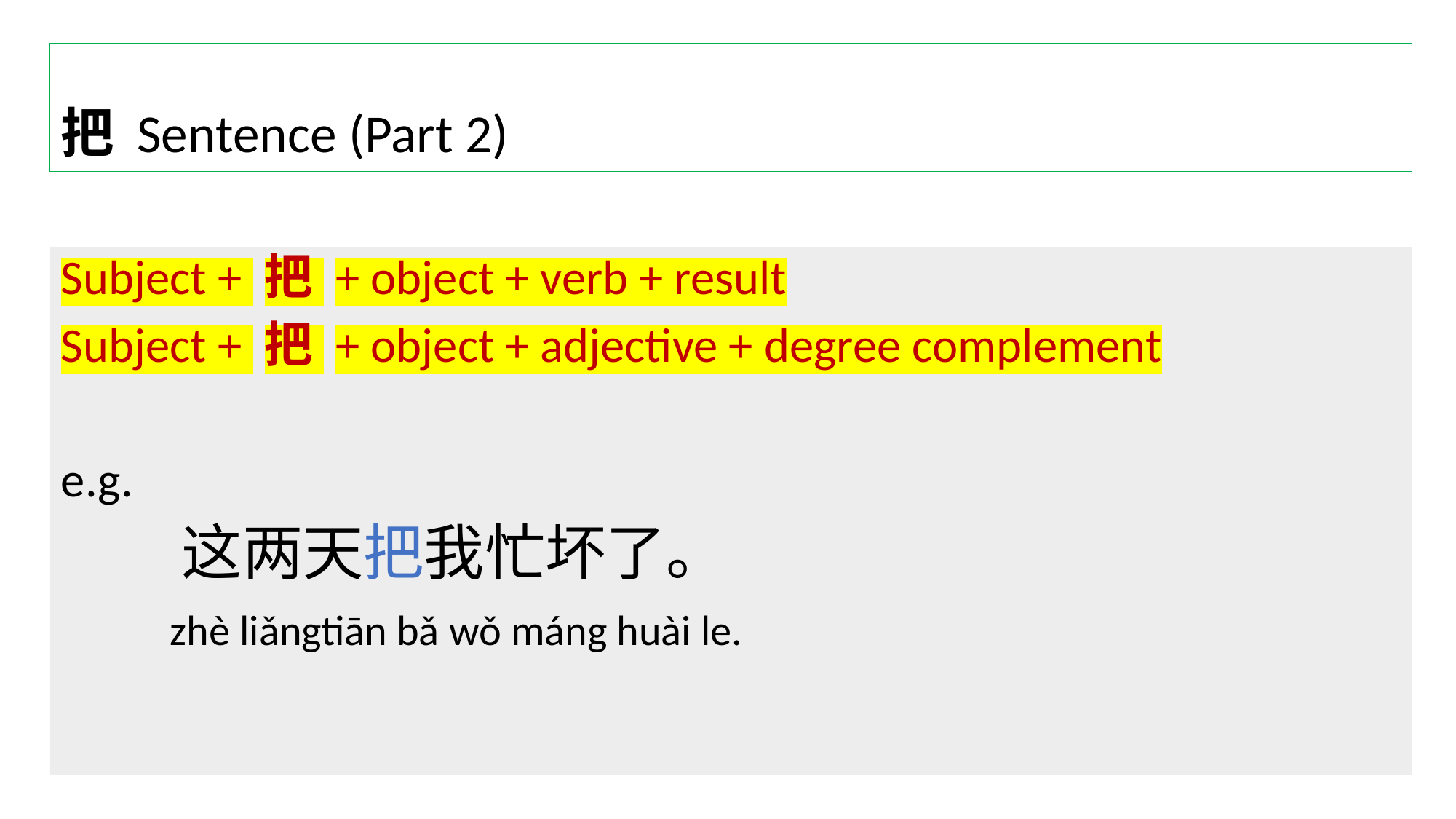

# 把 Sentence (Part 2)

Subject + 把 + object + verb + result
Subject + 把 + object + adjective + degree complement

e.g.
          这两天把我忙坏了。
          zhè liǎngtiān bǎ wǒ máng huài le.